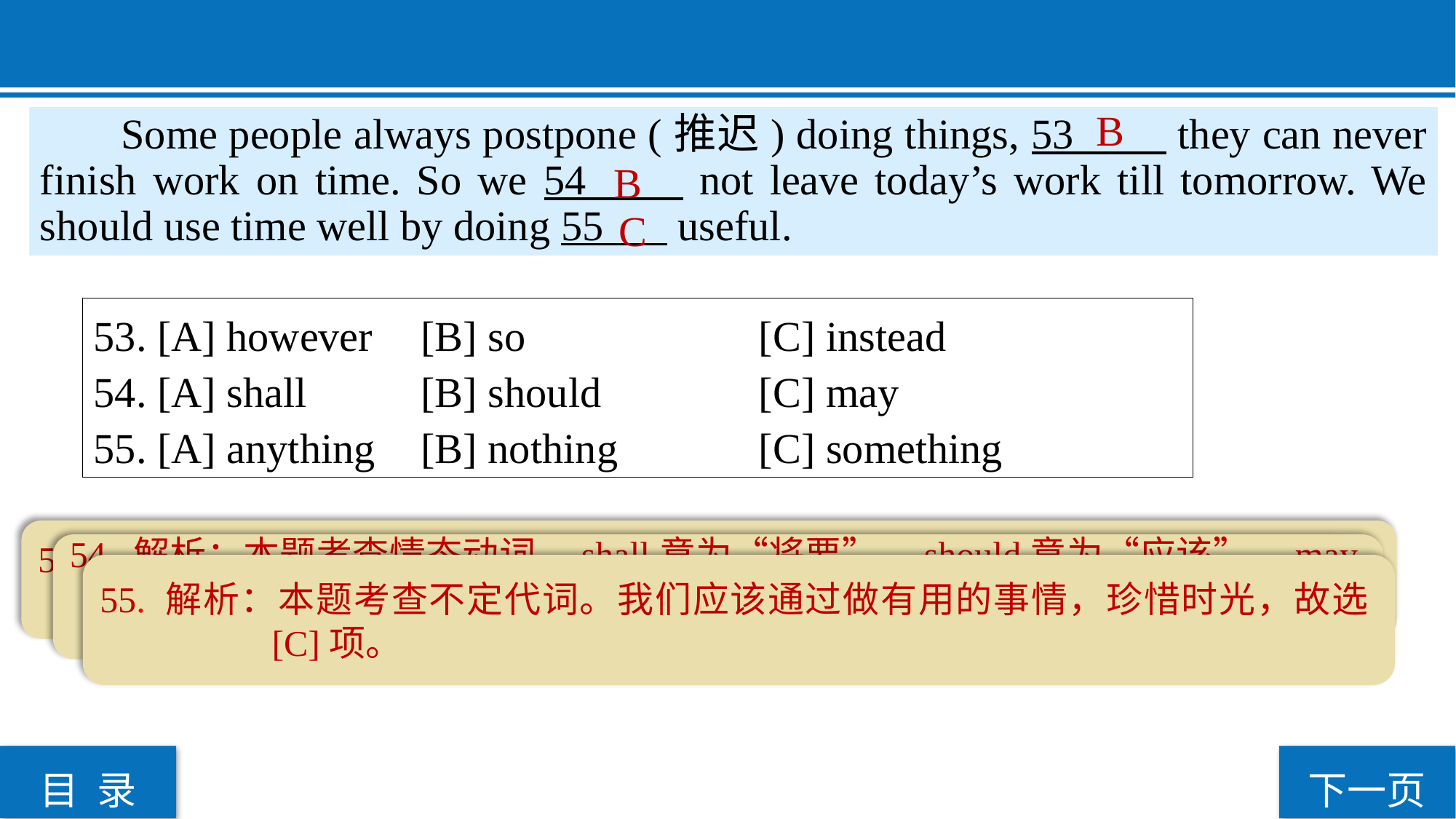

B
       Some people always postpone (推迟) doing things, 53         they can never finish work on time. So we 54       not leave today’s work till tomorrow. We should use time well by doing 55       useful.
 B
C
53. [A] however 	[B] so		 	 [C] instead
54. [A] shall 	[B] should		 [C] may
55. [A] anything 	[B] nothing 		 [C] something
53. 解析：本题考查连词。空格前后为因果关系，故选[B]项。however“然而”，表示转折，instead“代替”。
54. 解析：本题考查情态动词。shall意为“将要”，should意为“应该”，may意为“或许”。根据上下文，“我们不应该把今天的工作留到明天”，故选[B]项。
55. 解析：本题考查不定代词。我们应该通过做有用的事情，珍惜时光，故选[C]项。